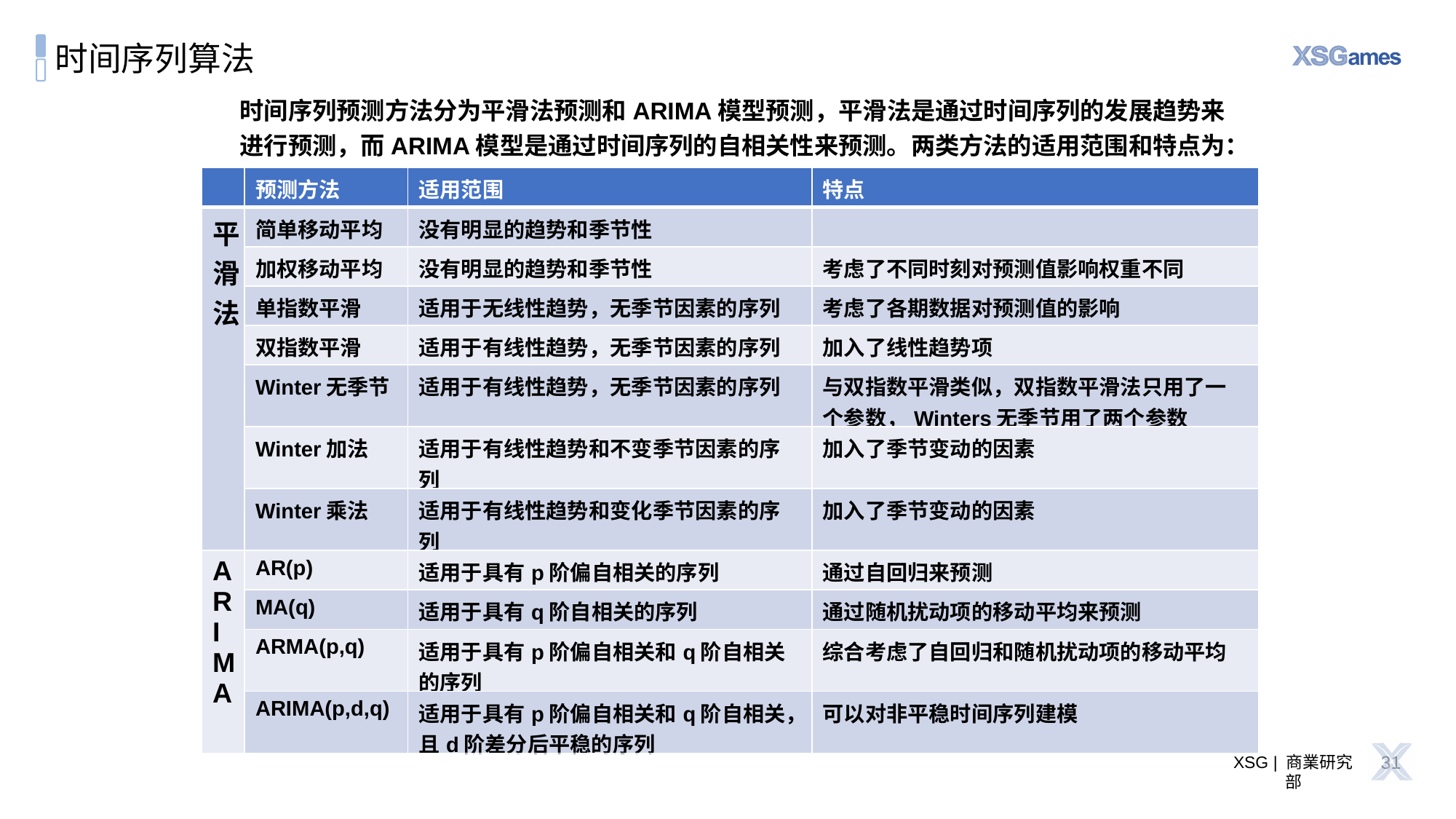

# 时间序列算法
时间序列预测方法分为平滑法预测和ARIMA模型预测，平滑法是通过时间序列的发展趋势来进行预测，而ARIMA模型是通过时间序列的自相关性来预测。两类方法的适用范围和特点为：
|  | 预测方法 | 适用范围 | 特点 |
| --- | --- | --- | --- |
| 平滑法 | 简单移动平均 | 没有明显的趋势和季节性 |  |
|  | 加权移动平均 | 没有明显的趋势和季节性 | 考虑了不同时刻对预测值影响权重不同 |
|  | 单指数平滑 | 适用于无线性趋势，无季节因素的序列 | 考虑了各期数据对预测值的影响 |
|  | 双指数平滑 | 适用于有线性趋势，无季节因素的序列 | 加入了线性趋势项 |
|  | Winter无季节 | 适用于有线性趋势，无季节因素的序列 | 与双指数平滑类似，双指数平滑法只用了一个参数，Winters无季节用了两个参数 |
|  | Winter加法 | 适用于有线性趋势和不变季节因素的序列 | 加入了季节变动的因素 |
|  | Winter乘法 | 适用于有线性趋势和变化季节因素的序列 | 加入了季节变动的因素 |
| AR IMA | AR(p) | 适用于具有p阶偏自相关的序列 | 通过自回归来预测 |
|  | MA(q) | 适用于具有q阶自相关的序列 | 通过随机扰动项的移动平均来预测 |
|  | ARMA(p,q) | 适用于具有p阶偏自相关和q阶自相关的序列 | 综合考虑了自回归和随机扰动项的移动平均 |
|  | ARIMA(p,d,q) | 适用于具有p阶偏自相关和q阶自相关，且d阶差分后平稳的序列 | 可以对非平稳时间序列建模 |
31